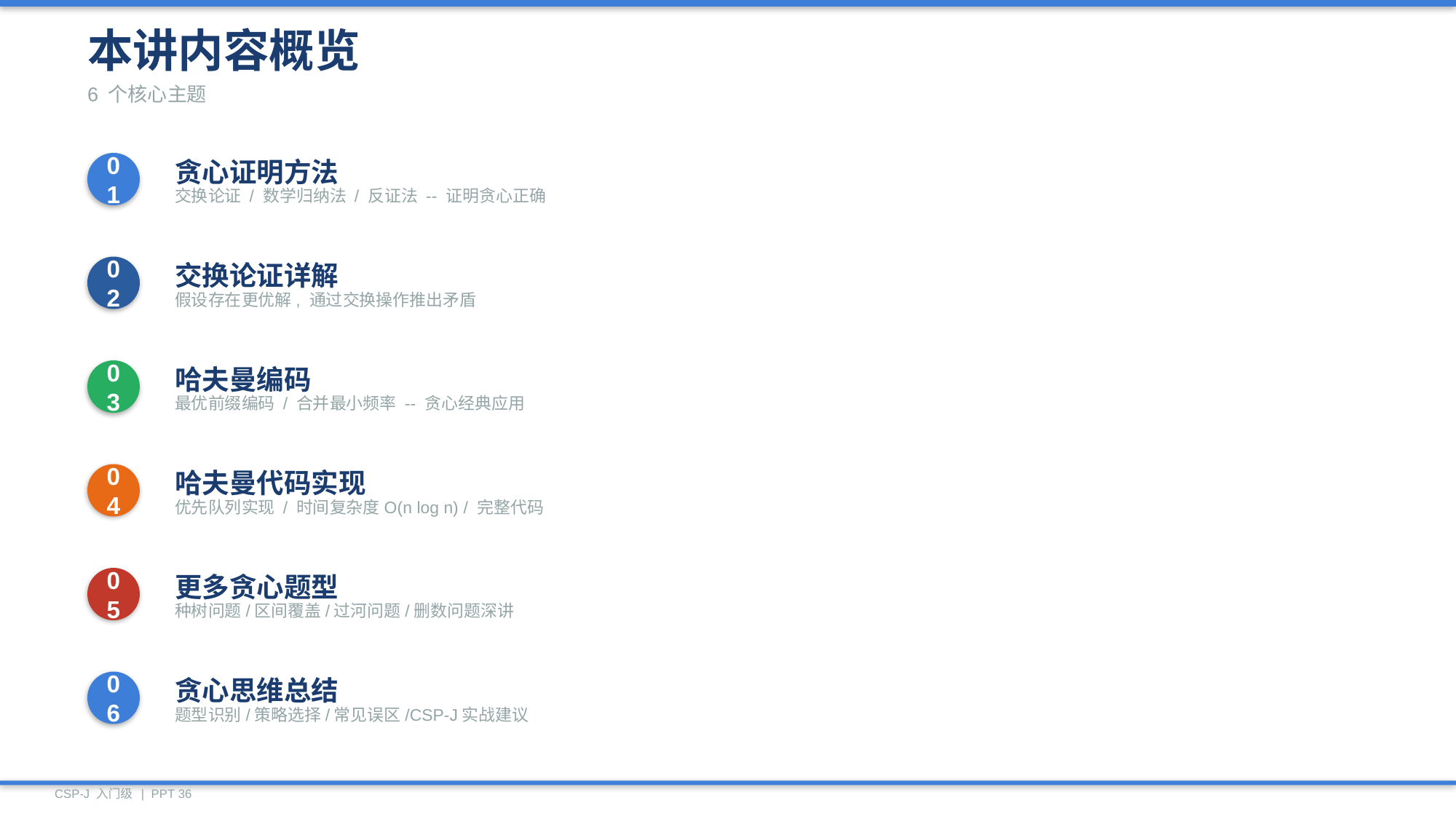

本讲内容概览
6 个核心主题
01
贪心证明方法
交换论证 / 数学归纳法 / 反证法 -- 证明贪心正确
02
交换论证详解
假设存在更优解, 通过交换操作推出矛盾
03
哈夫曼编码
最优前缀编码 / 合并最小频率 -- 贪心经典应用
04
哈夫曼代码实现
优先队列实现 / 时间复杂度O(n log n) / 完整代码
05
更多贪心题型
种树问题/区间覆盖/过河问题/删数问题深讲
06
贪心思维总结
题型识别/策略选择/常见误区/CSP-J实战建议

CSP-J 入门级  |  PPT 36